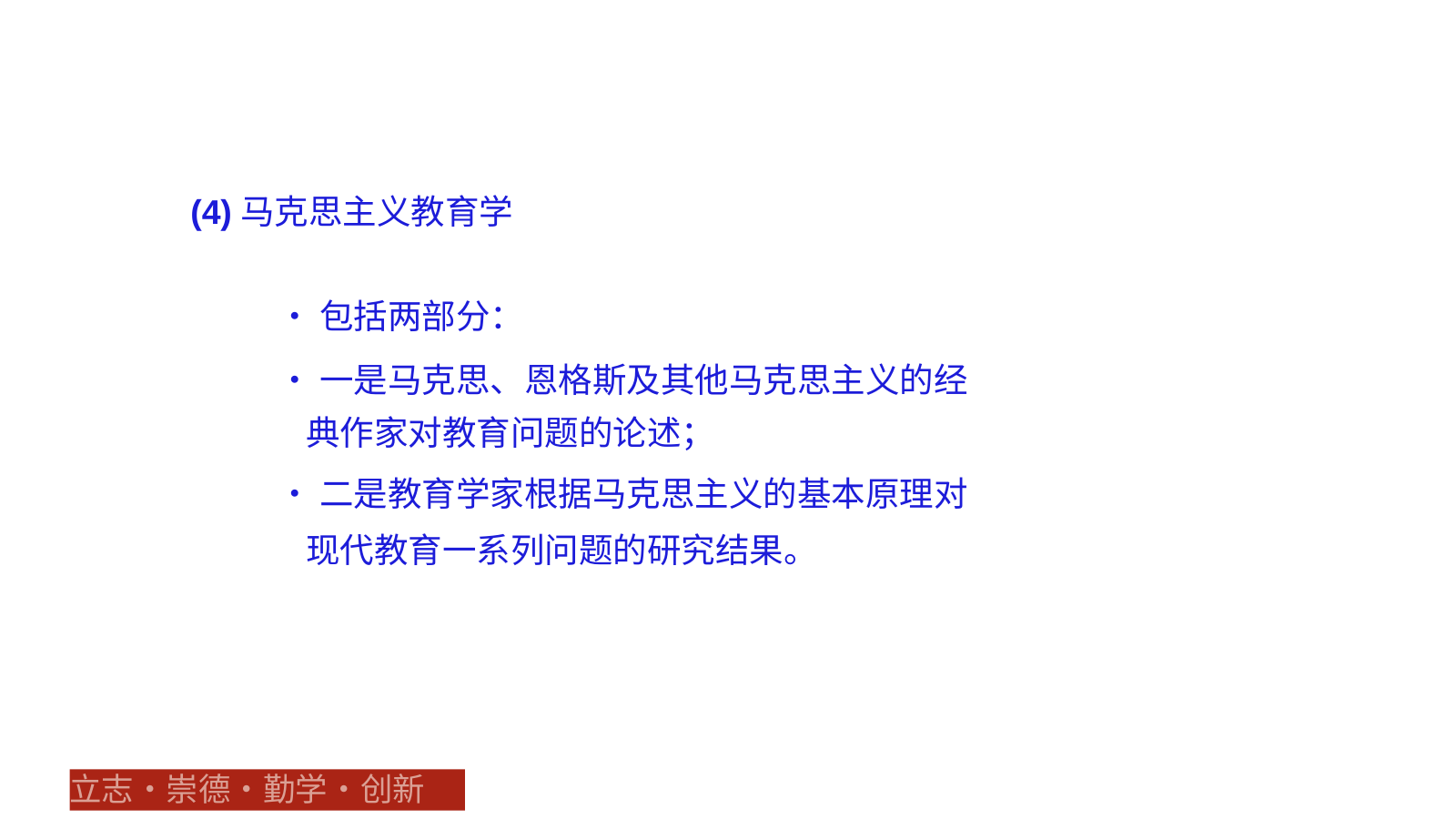

(4)马克思主义教育学
•包括两部分：
•一是马克思、恩格斯及其他马克思主义的经典作家对教育问题的论述；
•二是教育学家根据马克思主义的基本原理对现代教育一系列问题的研究结果。
立志•崇德•勤学•创新